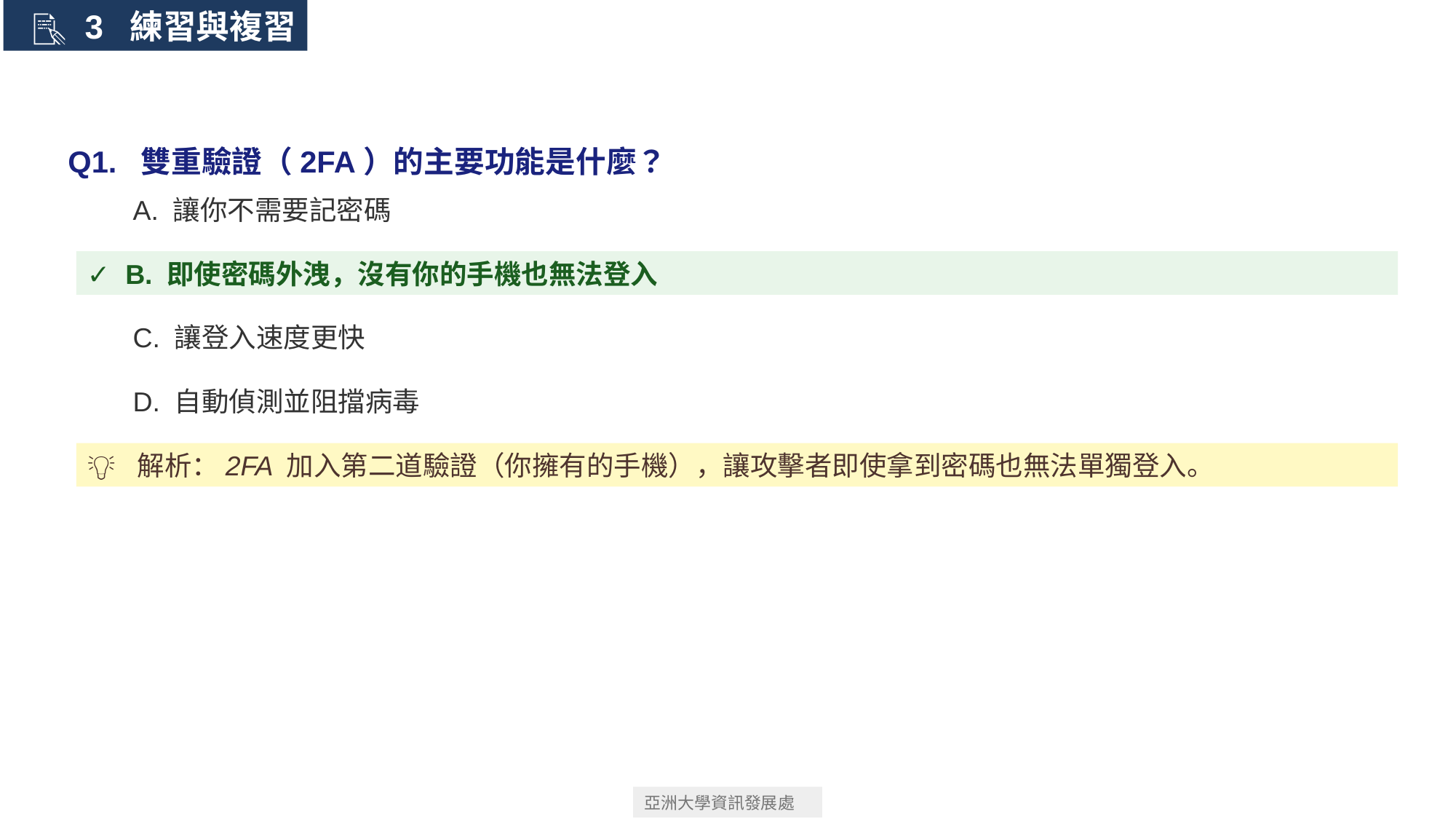

📝  3  練習與複習
Q1.  雙重驗證（2FA）的主要功能是什麼？
      A. 讓你不需要記密碼
✓  B. 即使密碼外洩，沒有你的手機也無法登入
      C. 讓登入速度更快
      D. 自動偵測並阻擋病毒
💡  解析：2FA 加入第二道驗證（你擁有的手機），讓攻擊者即使拿到密碼也無法單獨登入。
亞洲大學資訊發展處